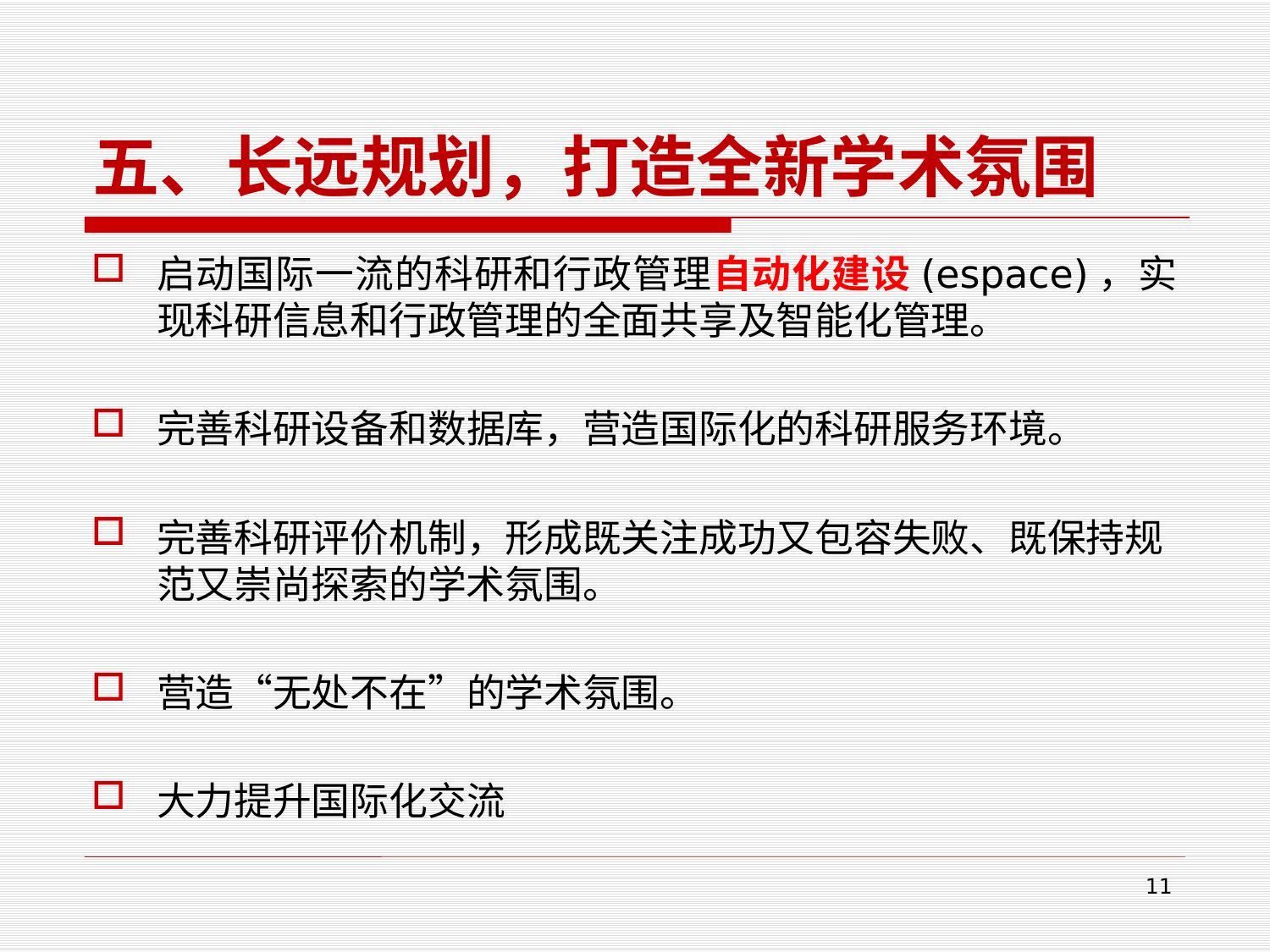

# 五、长远规划，打造全新学术氛围
启动国际一流的科研和行政管理自动化建设(espace)，实现科研信息和行政管理的全面共享及智能化管理。

完善科研设备和数据库，营造国际化的科研服务环境。

完善科研评价机制，形成既关注成功又包容失败、既保持规范又崇尚探索的学术氛围。

营造“无处不在”的学术氛围。

大力提升国际化交流
11